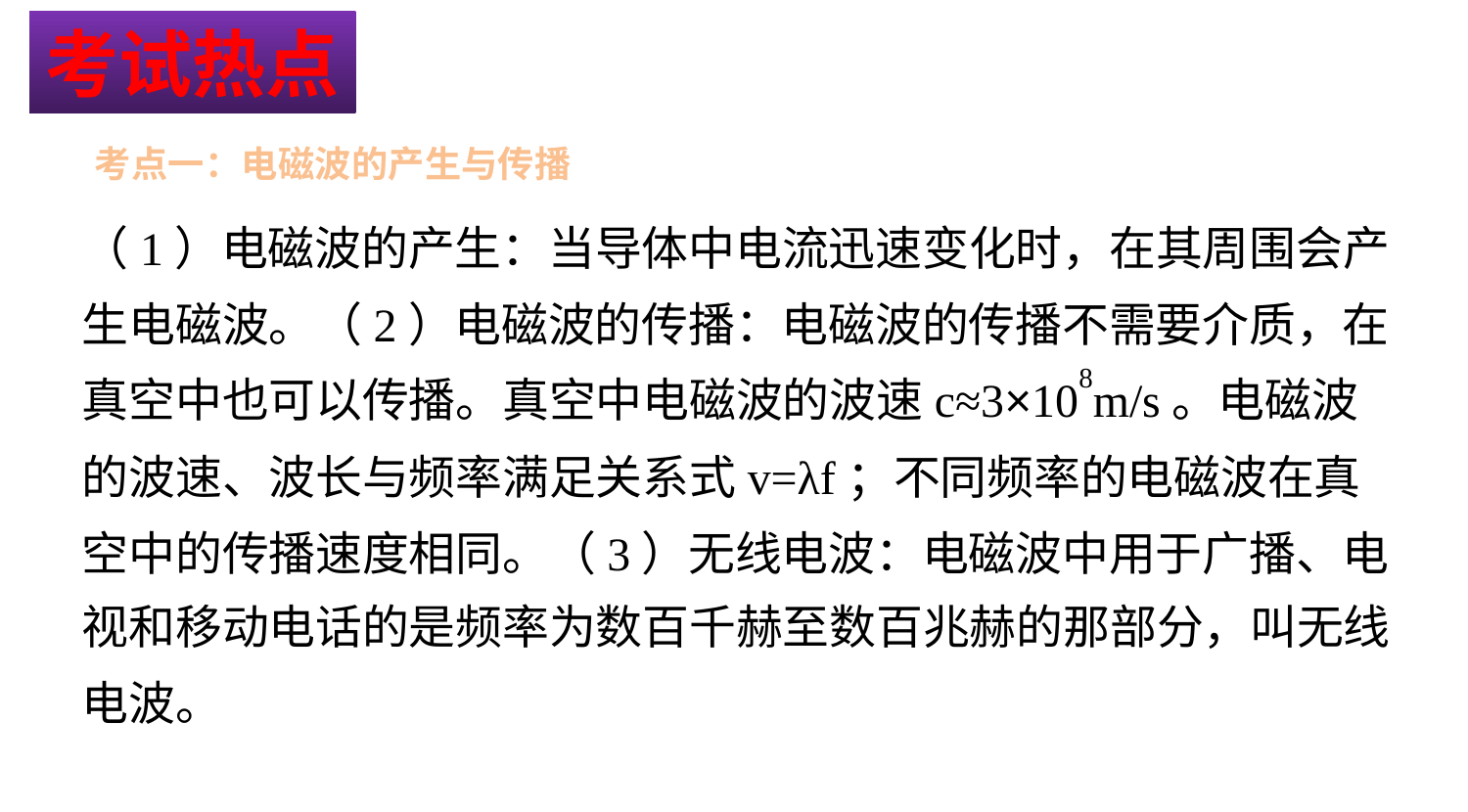

考试热点
考点一：电磁波的产生与传播
（1）电磁波的产生：当导体中电流迅速变化时，在其周围会产

生电磁波。（2）电磁波的传播：电磁波的传播不需要介质，在

真空中也可以传播。真空中电磁波的波速c≈3×108m/s。电磁波

的波速、波长与频率满足关系式v=λf；不同频率的电磁波在真

空中的传播速度相同。（3）无线电波：电磁波中用于广播、电

视和移动电话的是频率为数百千赫至数百兆赫的那部分，叫无线

电波。